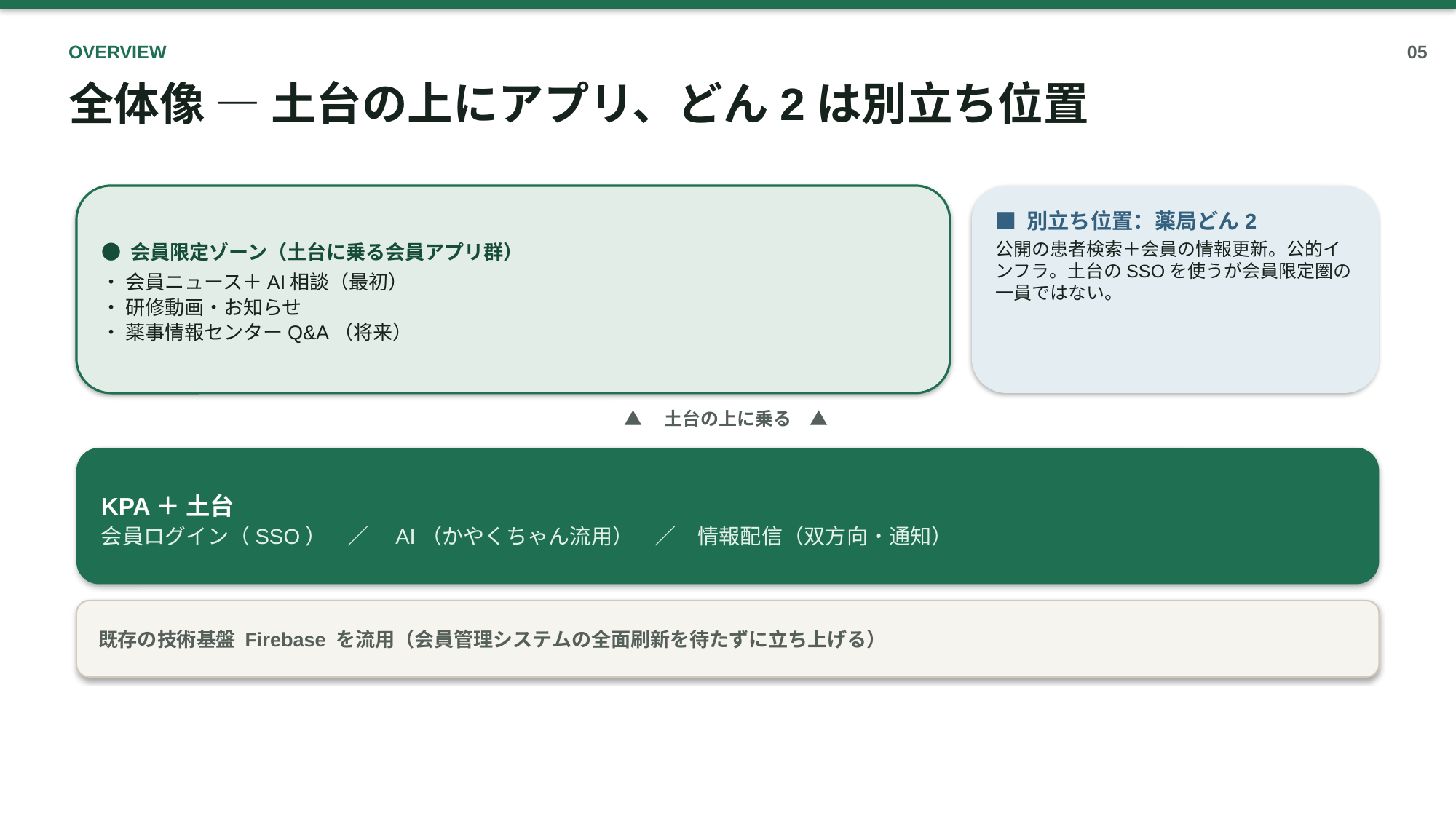

OVERVIEW
05
全体像 ― 土台の上にアプリ、どん2は別立ち位置
● 会員限定ゾーン（土台に乗る会員アプリ群）
・ 会員ニュース＋AI相談（最初）
・ 研修動画・お知らせ
・ 薬事情報センターQ&A（将来）
■ 別立ち位置：薬局どん2
公開の患者検索＋会員の情報更新。公的インフラ。土台のSSOを使うが会員限定圏の一員ではない。
▲　土台の上に乗る　▲
KPA＋ 土台
会員ログイン（SSO）　／　AI（かやくちゃん流用）　／　情報配信（双方向・通知）
既存の技術基盤 Firebase を流用（会員管理システムの全面刷新を待たずに立ち上げる）